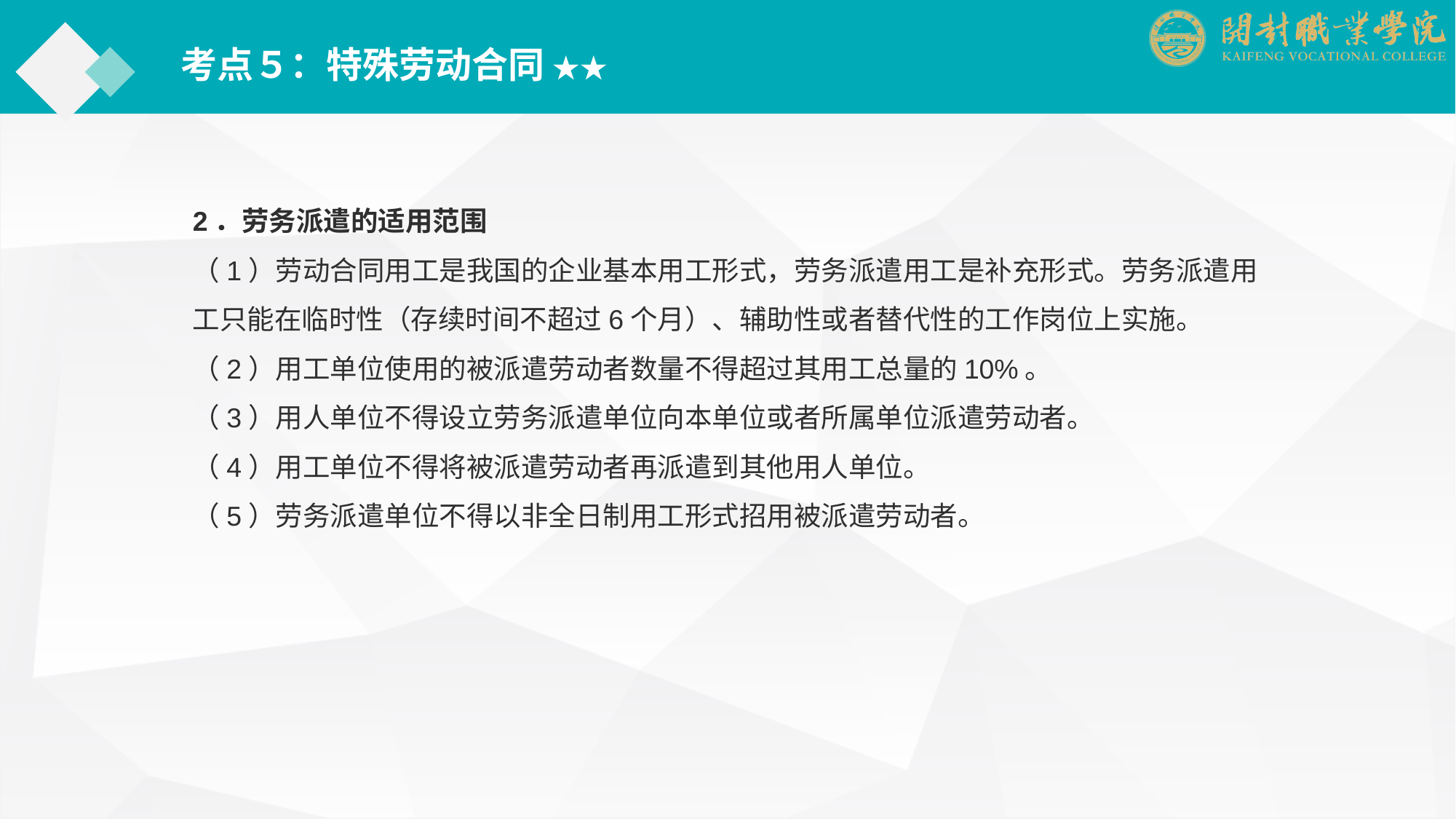

考点５：特殊劳动合同 ★★
2．劳务派遣的适用范围
（1）劳动合同用工是我国的企业基本用工形式，劳务派遣用工是补充形式。劳务派遣用工只能在临时性（存续时间不超过6个月）、辅助性或者替代性的工作岗位上实施。
（2）用工单位使用的被派遣劳动者数量不得超过其用工总量的10%。
（3）用人单位不得设立劳务派遣单位向本单位或者所属单位派遣劳动者。
（4）用工单位不得将被派遣劳动者再派遣到其他用人单位。
（5）劳务派遣单位不得以非全日制用工形式招用被派遣劳动者。